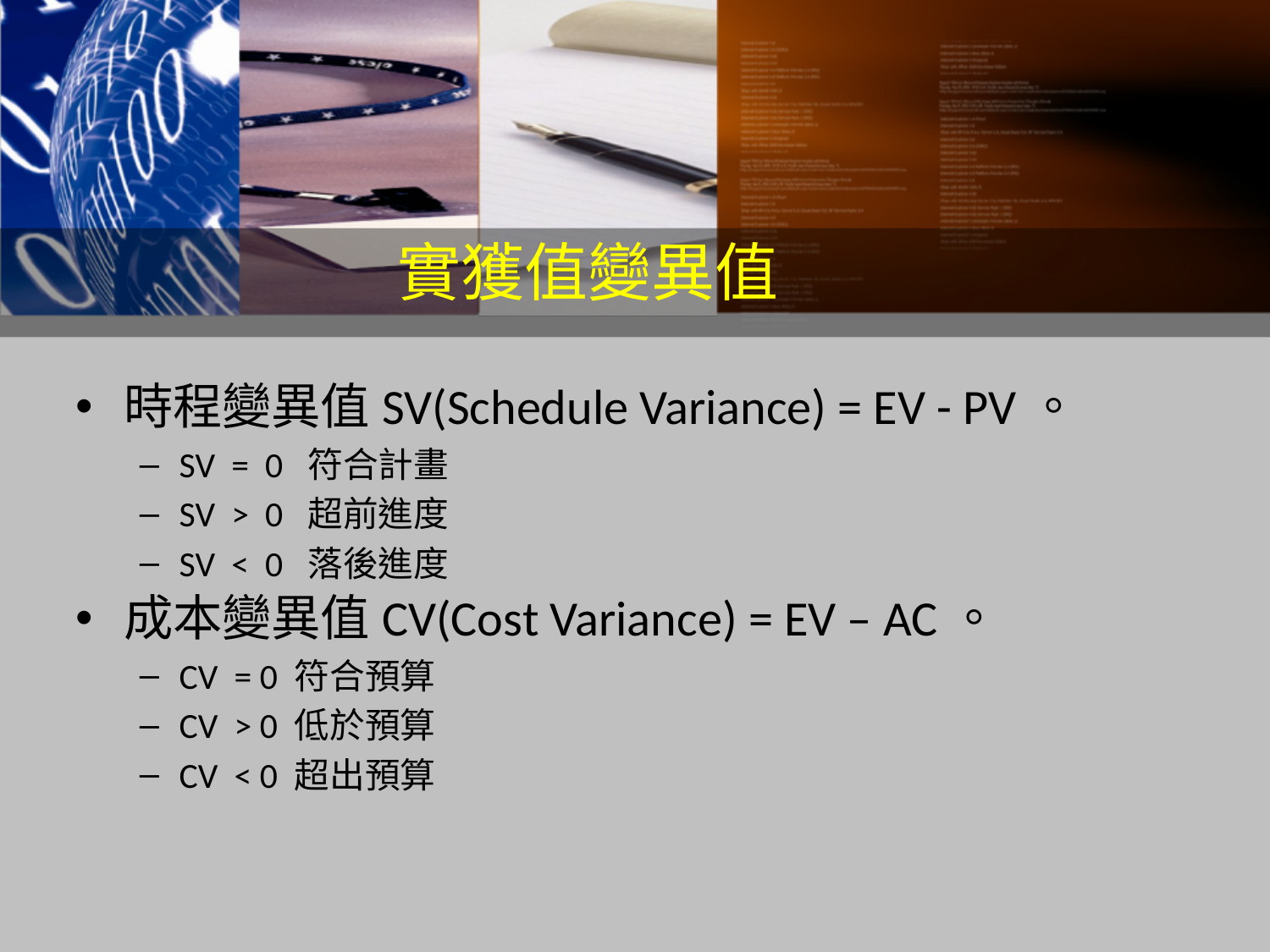

實獲值變異值
時程變異值SV(Schedule Variance) = EV - PV。
SV  =  0  符合計畫
SV  >  0  超前進度
SV  <  0  落後進度
成本變異值CV(Cost Variance) = EV – AC。
CV  = 0 符合預算
CV  > 0 低於預算
CV  < 0 超出預算